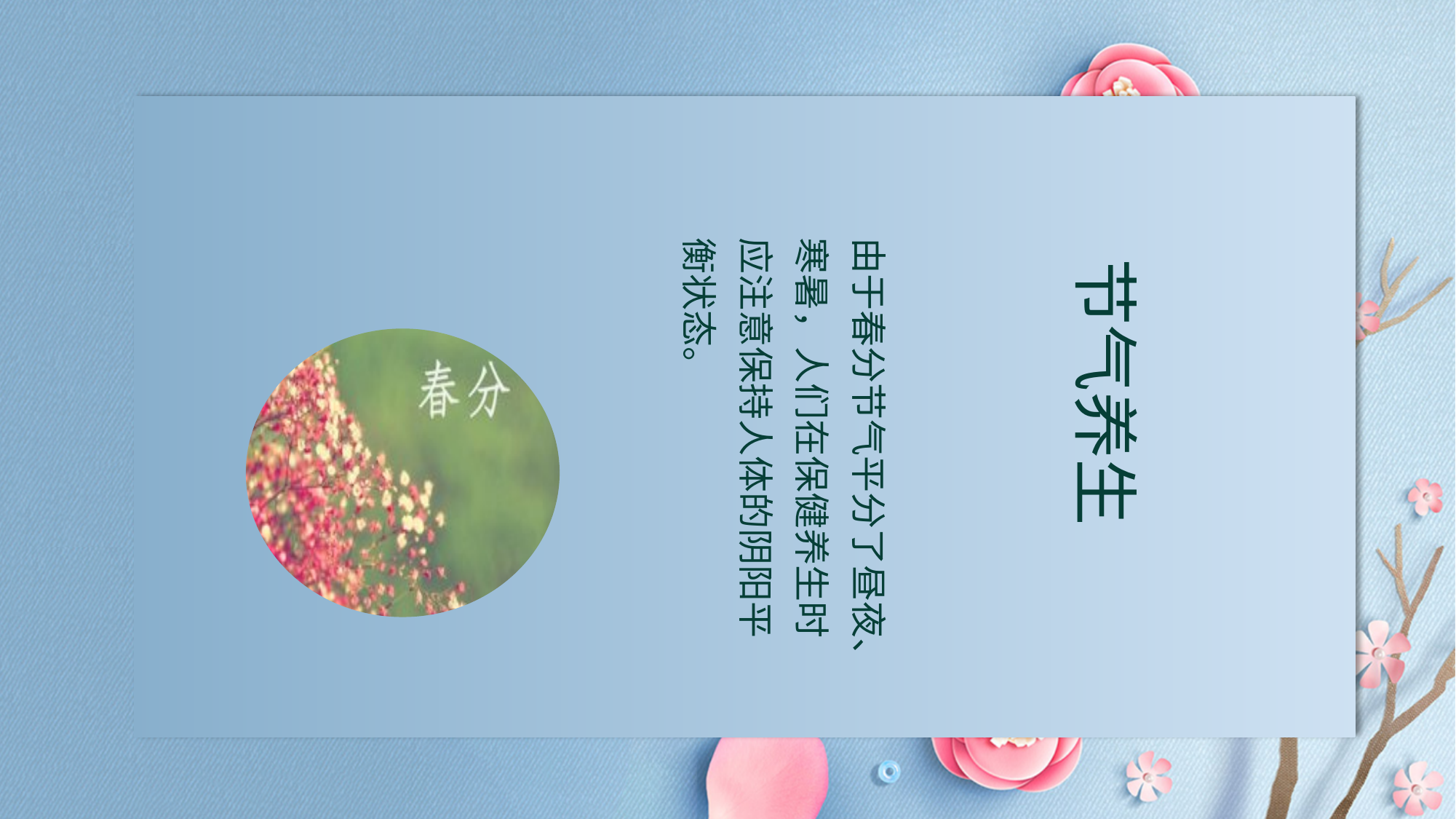

由于春分节气平分了昼夜、寒暑，人们在保健养生时应注意保持人体的阴阳平衡状态。
节气养生